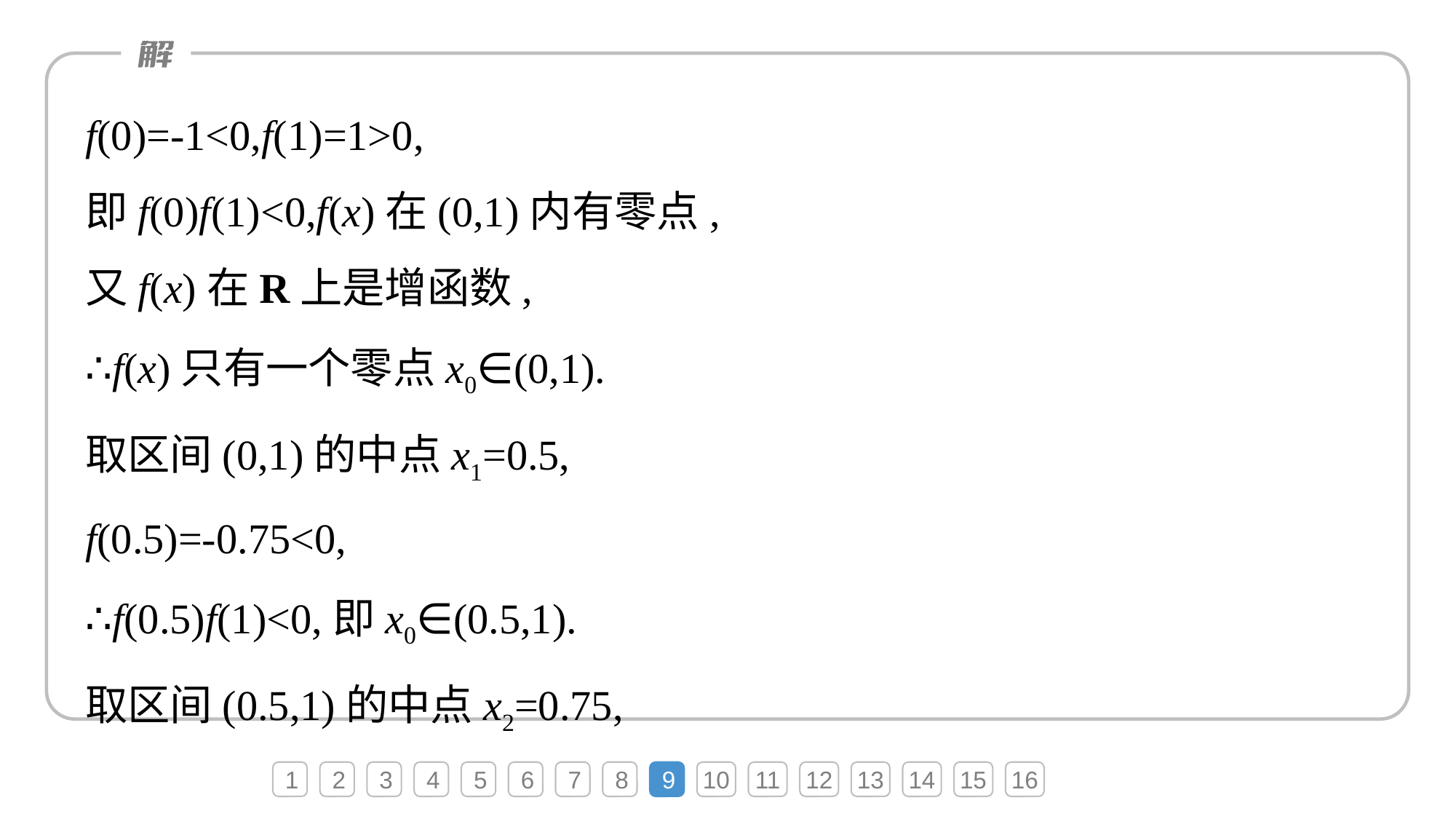

f(0)=-1<0,f(1)=1>0,
即f(0)f(1)<0,f(x)在(0,1)内有零点,
又f(x)在R上是增函数,
∴f(x)只有一个零点x0∈(0,1).
取区间(0,1)的中点x1=0.5,
f(0.5)=-0.75<0,
∴f(0.5)f(1)<0,即x0∈(0.5,1).
取区间(0.5,1)的中点x2=0.75,
1
2
3
4
5
6
7
8
9
10
11
12
13
14
15
16